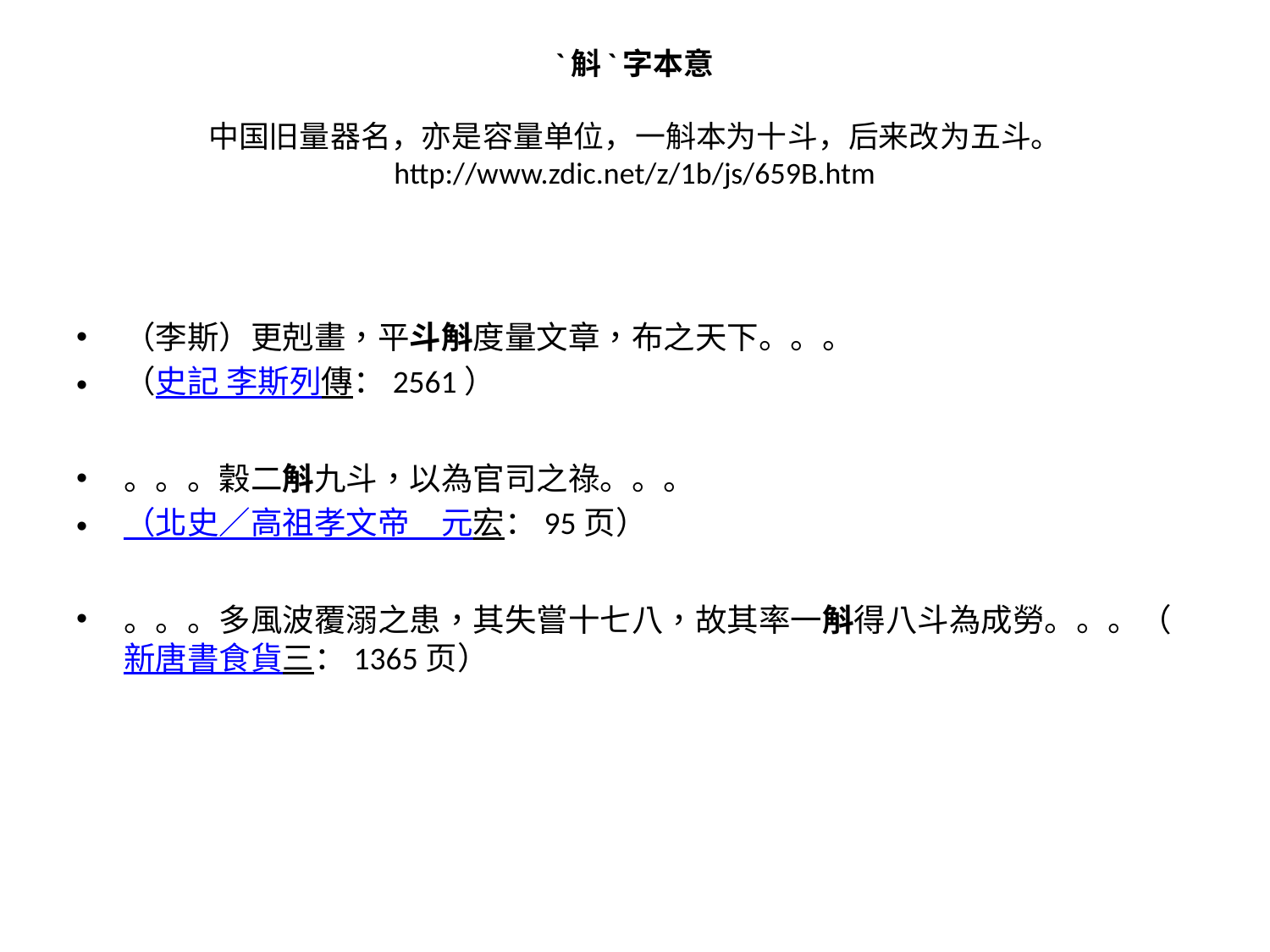

# `斛`字本意 中国旧量器名，亦是容量单位，一斛本为十斗，后来改为五斗。 http://www.zdic.net/z/1b/js/659B.htm

（李斯）更剋畫，平斗斛度量文章，布之天下。。。
（史記 李斯列傳：2561）

。。。穀二斛九斗，以為官司之祿。。。
（北史／高祖孝文帝　元宏：95页）

。。。多風波覆溺之患，其失嘗十七八，故其率一斛得八斗為成勞。。。（新唐書食貨三：1365页）